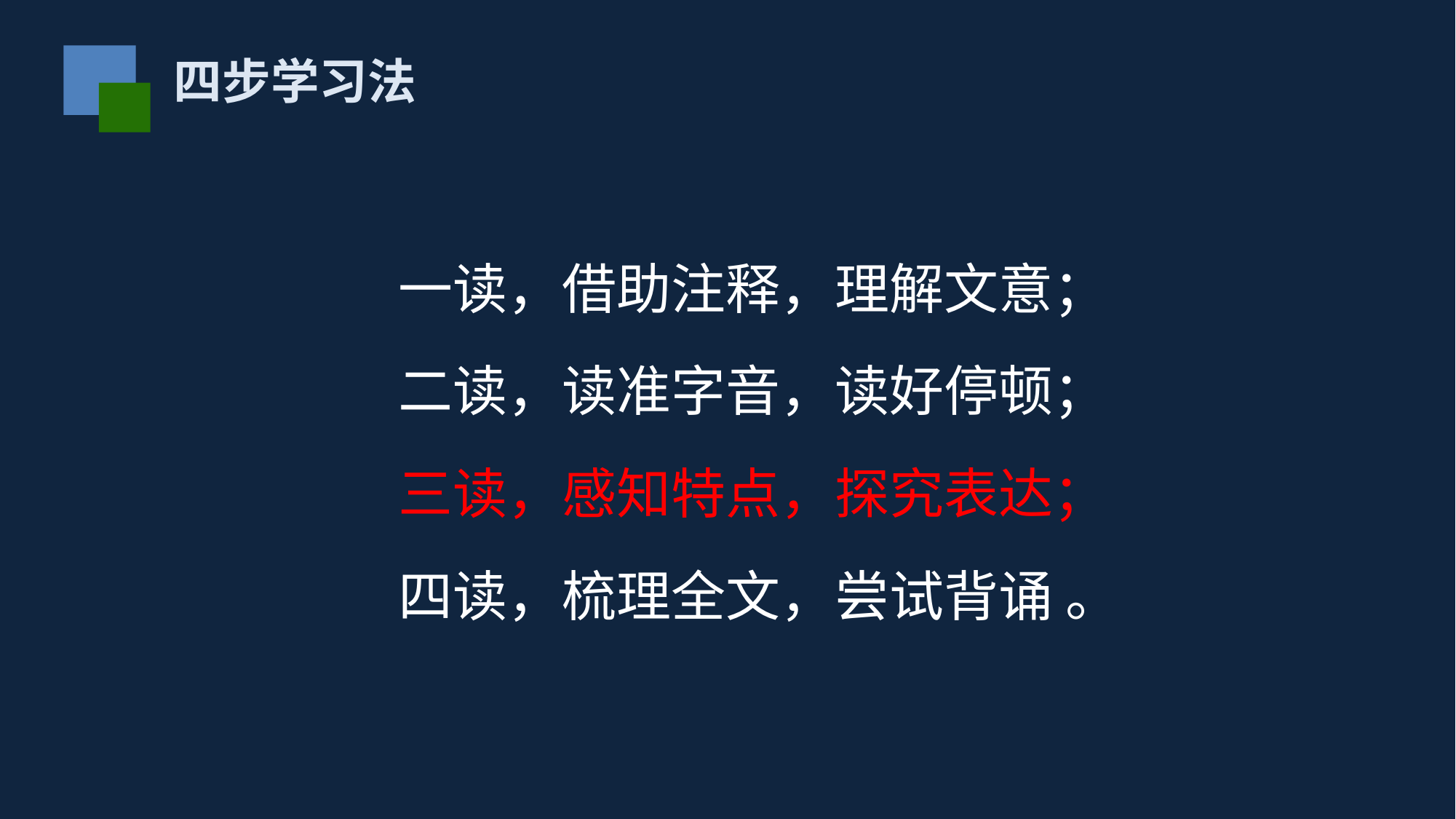

四步学习法
一读，借助注释，理解文意；
二读，读准字音，读好停顿；
三读，感知特点，探究表达；
四读，梳理全文，尝试背诵 。